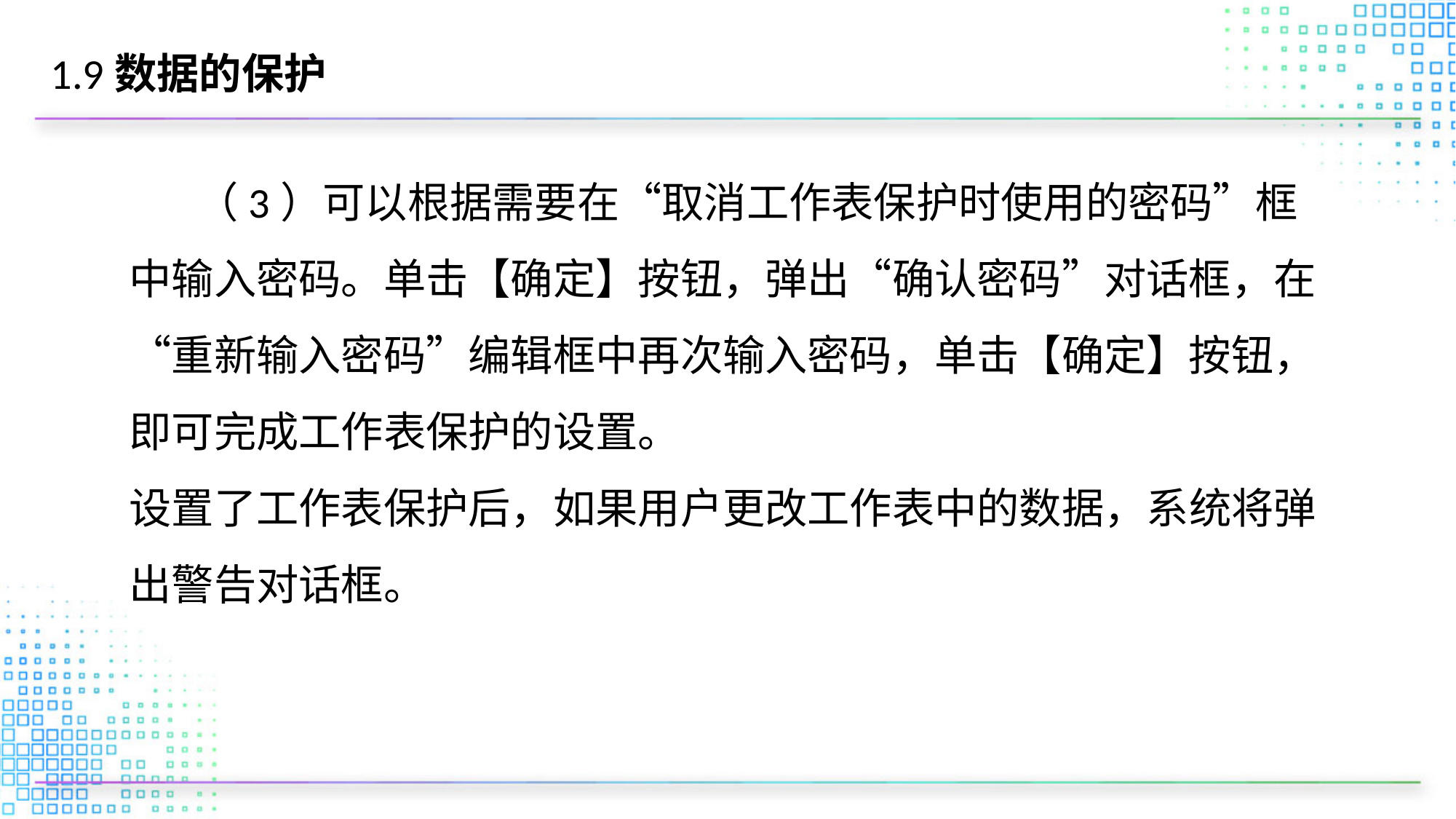

# 1.9数据的保护
      （3）可以根据需要在“取消工作表保护时使用的密码”框中输入密码。单击【确定】按钮，弹出“确认密码”对话框，在“重新输入密码”编辑框中再次输入密码，单击【确定】按钮，即可完成工作表保护的设置。
设置了工作表保护后，如果用户更改工作表中的数据，系统将弹出警告对话框。